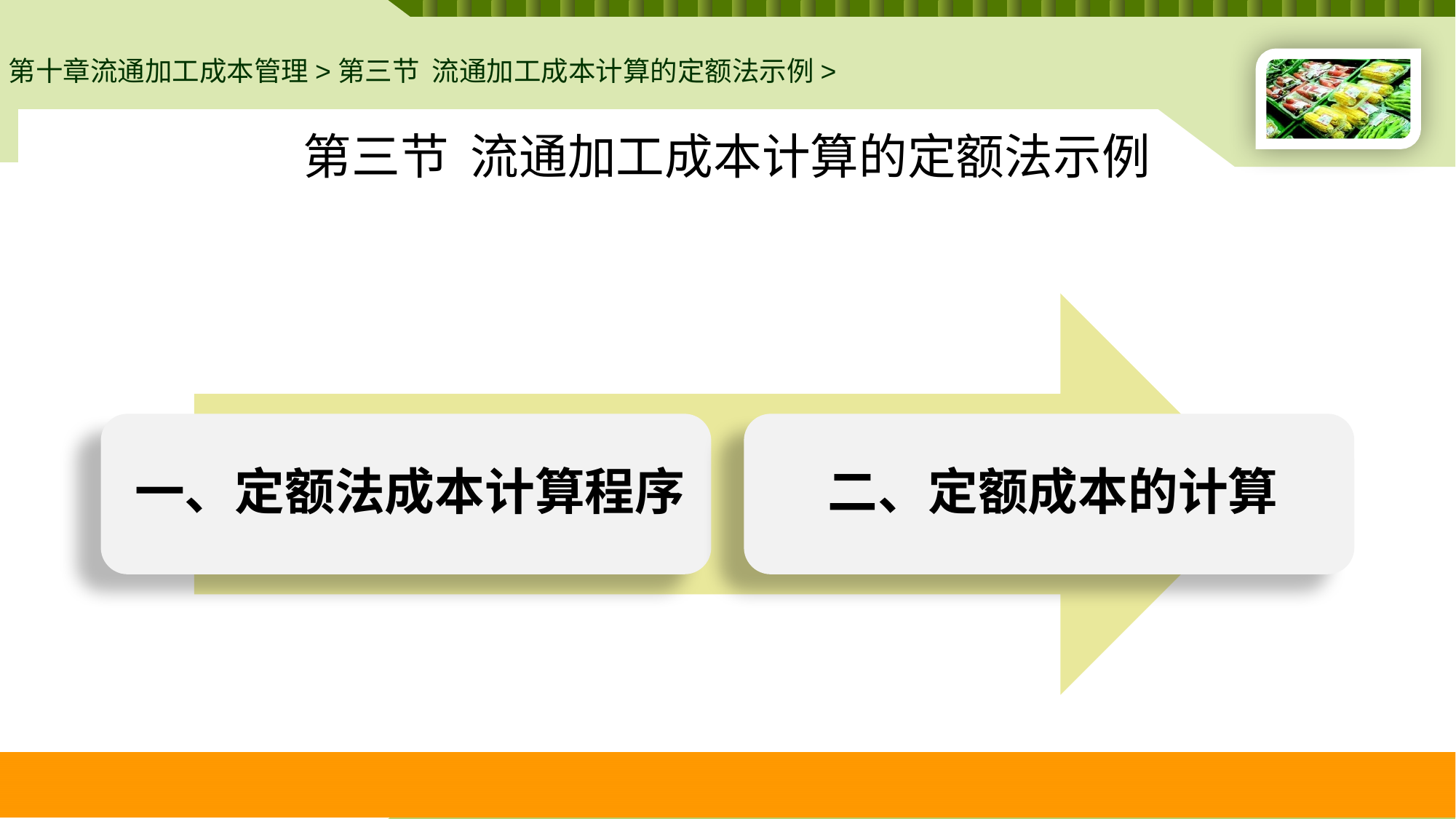

第十章流通加工成本管理>第三节  流通加工成本计算的定额法示例>
# 第三节  流通加工成本计算的定额法示例
一、定额法成本计算程序
二、定额成本的计算